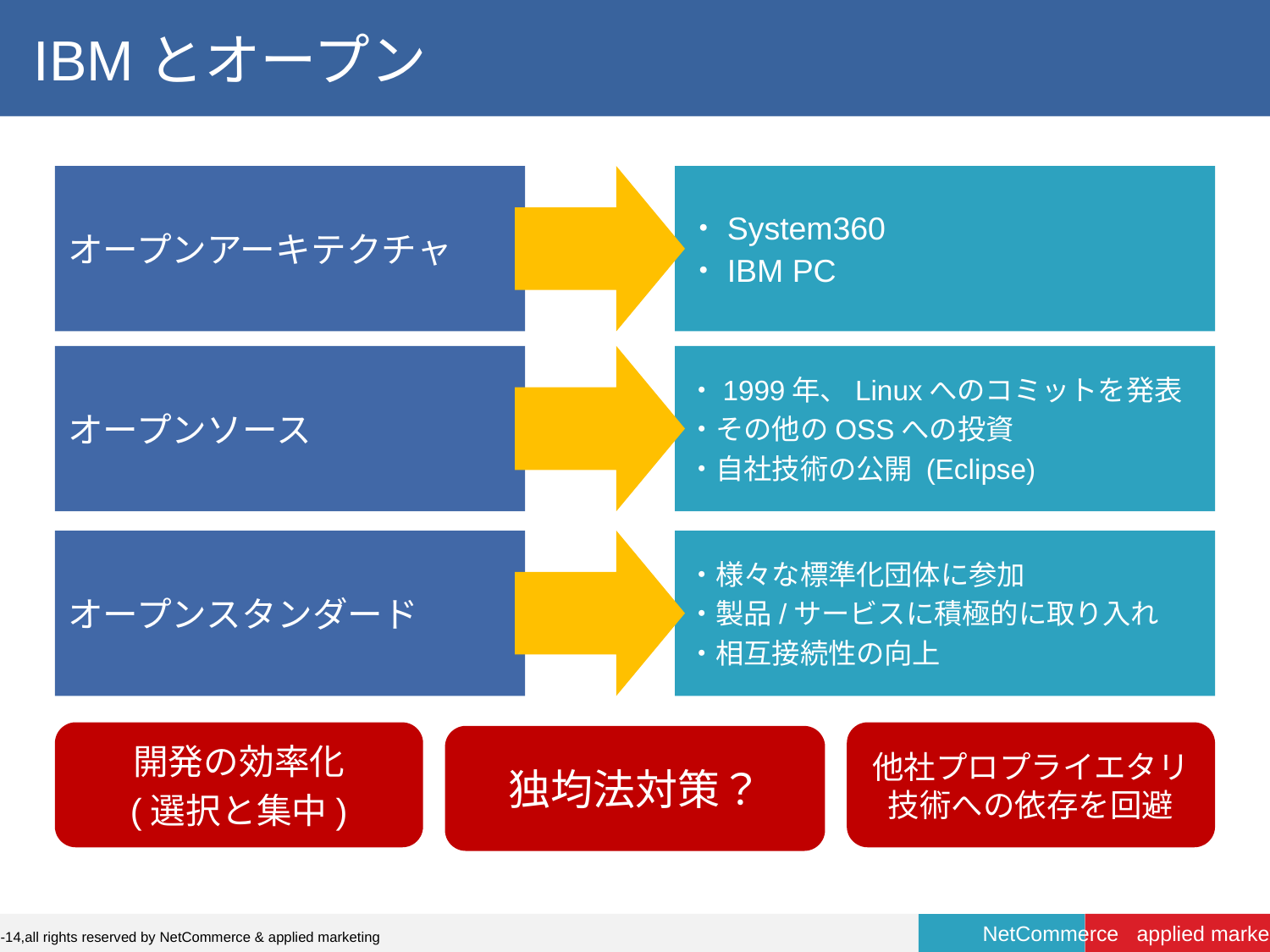

# IBMとオープン
オープンアーキテクチャ

・System360
・IBM PC
オープンソース

・1999年、Linuxへのコミットを発表
・その他のOSSへの投資
・自社技術の公開 (Eclipse)
オープンスタンダード

・様々な標準化団体に参加
・製品/サービスに積極的に取り入れ
・相互接続性の向上
開発の効率化
(選択と集中)
他社プロプライエタリ技術への依存を回避
独均法対策？